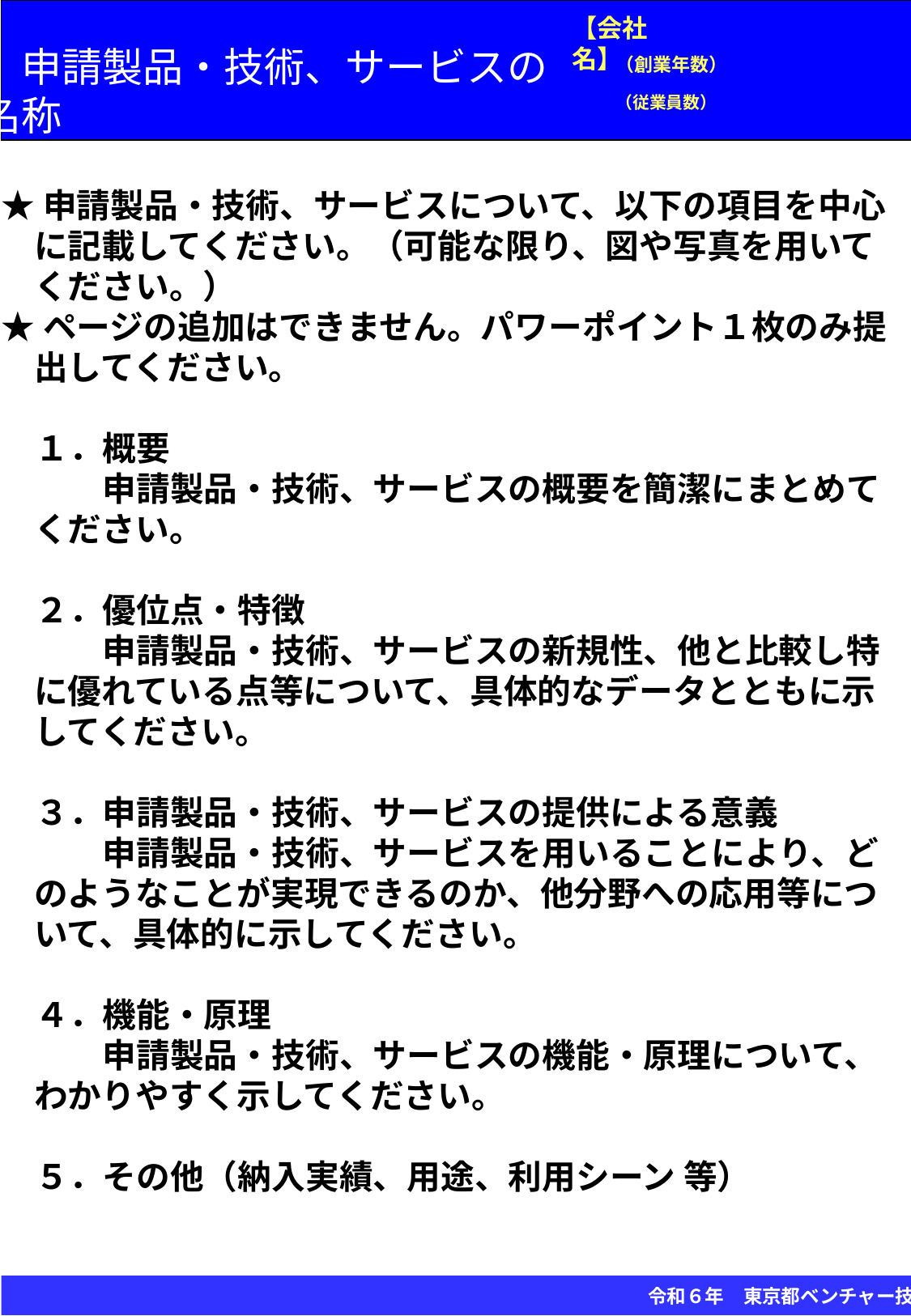

【会社名】
　申請製品・技術、サービスの名称
（創業年数）

（従業員数）

★申請製品・技術、サービスについて、以下の項目を中心に記載してください。（可能な限り、図や写真を用いてください。）
★ページの追加はできません。パワーポイント１枚のみ提出してください。

　１．概要
　　　申請製品・技術、サービスの概要を簡潔にまとめてください。

　２．優位点・特徴
　　　申請製品・技術、サービスの新規性、他と比較し特に優れている点等について、具体的なデータとともに示してください。

　３．申請製品・技術、サービスの提供による意義
　　　申請製品・技術、サービスを用いることにより、どのようなことが実現できるのか、他分野への応用等について、具体的に示してください。

　４．機能・原理
　　　申請製品・技術、サービスの機能・原理について、わかりやすく示してください。

　５．その他（納入実績、用途、利用シーン 等）

　　　　　　　　　　　　　　　　　　　　　　　　　　　　　　　　　　　　　　　　　　　　　　　　　　　　　　　　令和６年　東京都ベンチャー技術大賞（一次審査通過企業）
　　　　　　　　　　　　　　　　　　　　２０２１年　世界発信コンペティション（製品・技術（ベンチャー技術）部門）